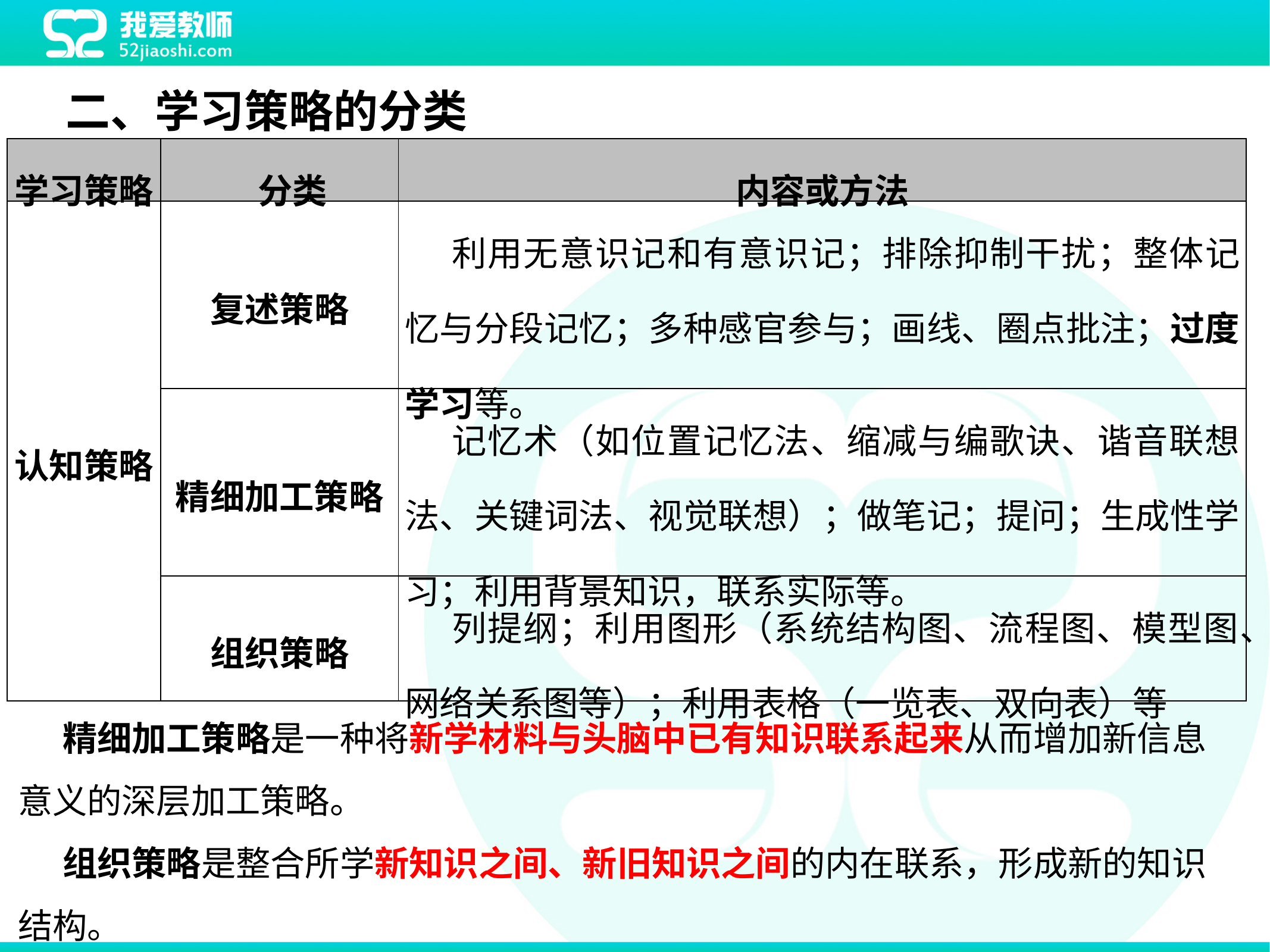

二、学习策略的分类
| 学习策略 | 分类 | 内容或方法 |
| --- | --- | --- |
| 认知策略 | 复述策略 | 利用无意识记和有意识记；排除抑制干扰；整体记忆与分段记忆；多种感官参与；画线、圈点批注；过度学习等。 |
|  | 精细加工策略 | 记忆术（如位置记忆法、缩减与编歌诀、谐音联想法、关键词法、视觉联想）；做笔记；提问；生成性学习；利用背景知识，联系实际等。 |
|  | 组织策略 | 列提纲；利用图形（系统结构图、流程图、模型图、网络关系图等）；利用表格（一览表、双向表）等 |
精细加工策略是一种将新学材料与头脑中已有知识联系起来从而增加新信息意义的深层加工策略。
组织策略是整合所学新知识之间、新旧知识之间的内在联系，形成新的知识结构。